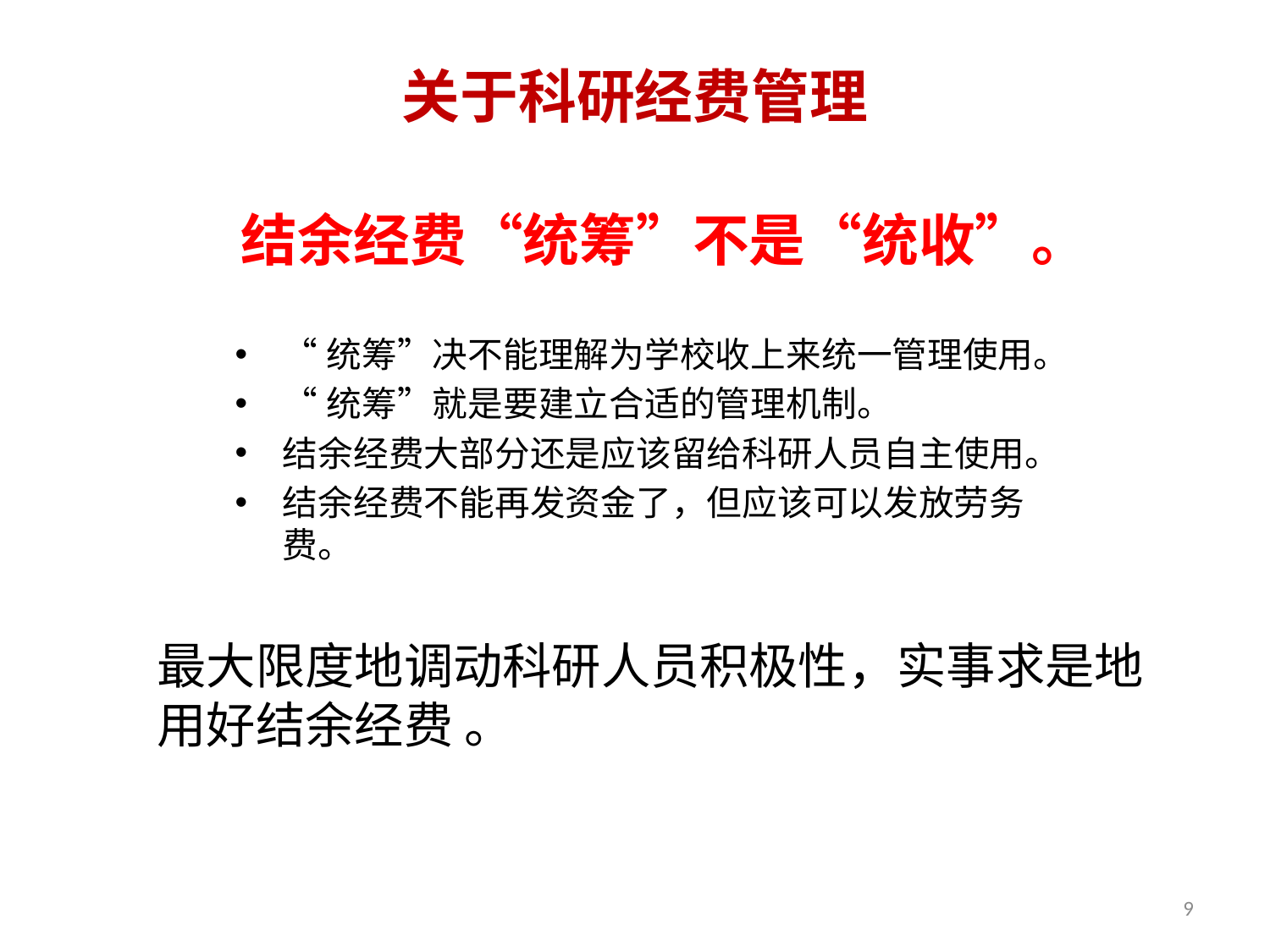

# 关于科研经费管理
结余经费“统筹”不是“统收”。
“统筹”决不能理解为学校收上来统一管理使用。
“统筹”就是要建立合适的管理机制。
结余经费大部分还是应该留给科研人员自主使用。
结余经费不能再发资金了，但应该可以发放劳务费。
最大限度地调动科研人员积极性，实事求是地用好结余经费 。
9